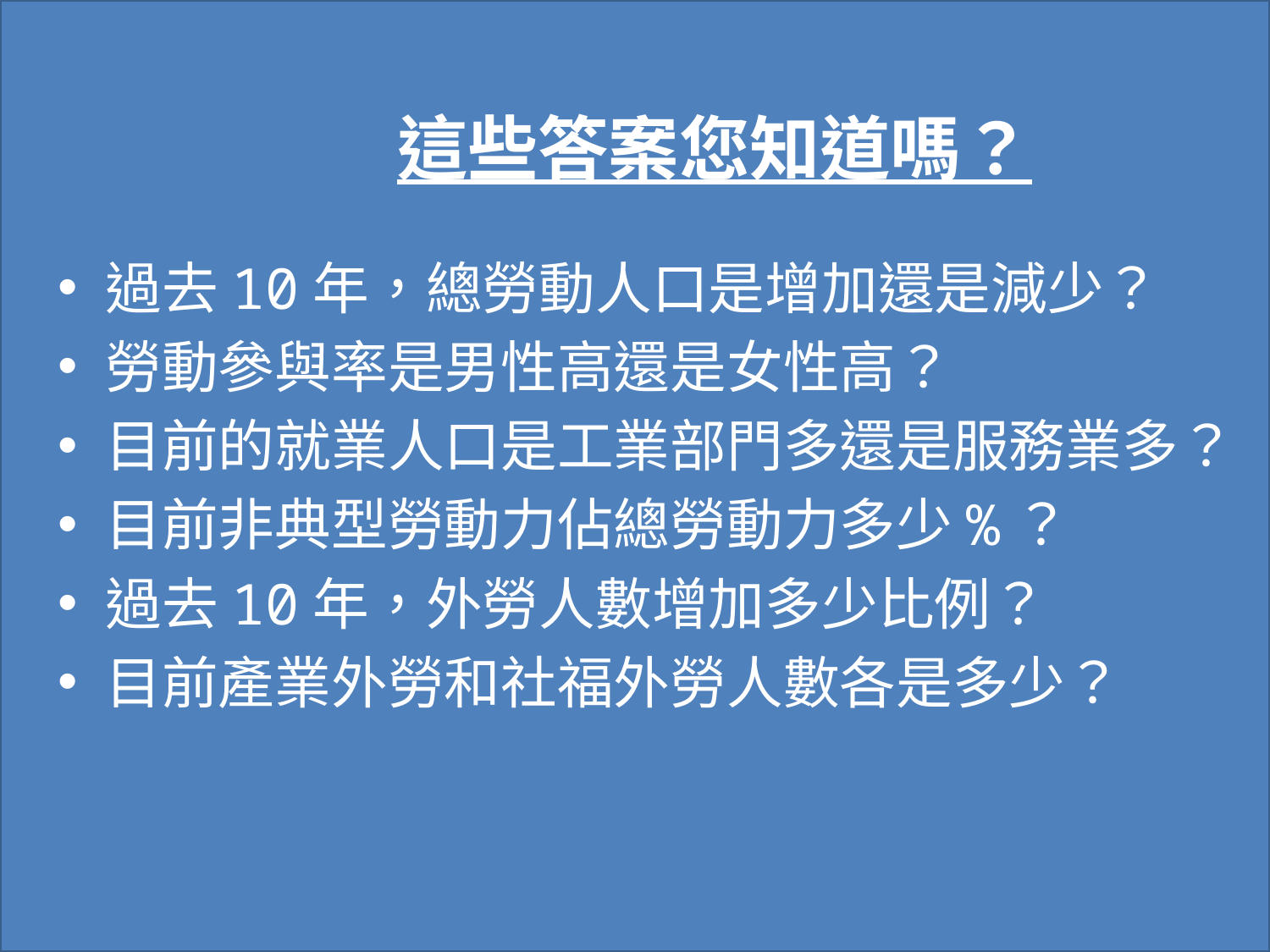

#
這些答案您知道嗎？
過去10年，總勞動人口是增加還是減少？
勞動參與率是男性高還是女性高？
目前的就業人口是工業部門多還是服務業多？
目前非典型勞動力佔總勞動力多少%？
過去10年，外勞人數增加多少比例？
目前產業外勞和社福外勞人數各是多少？